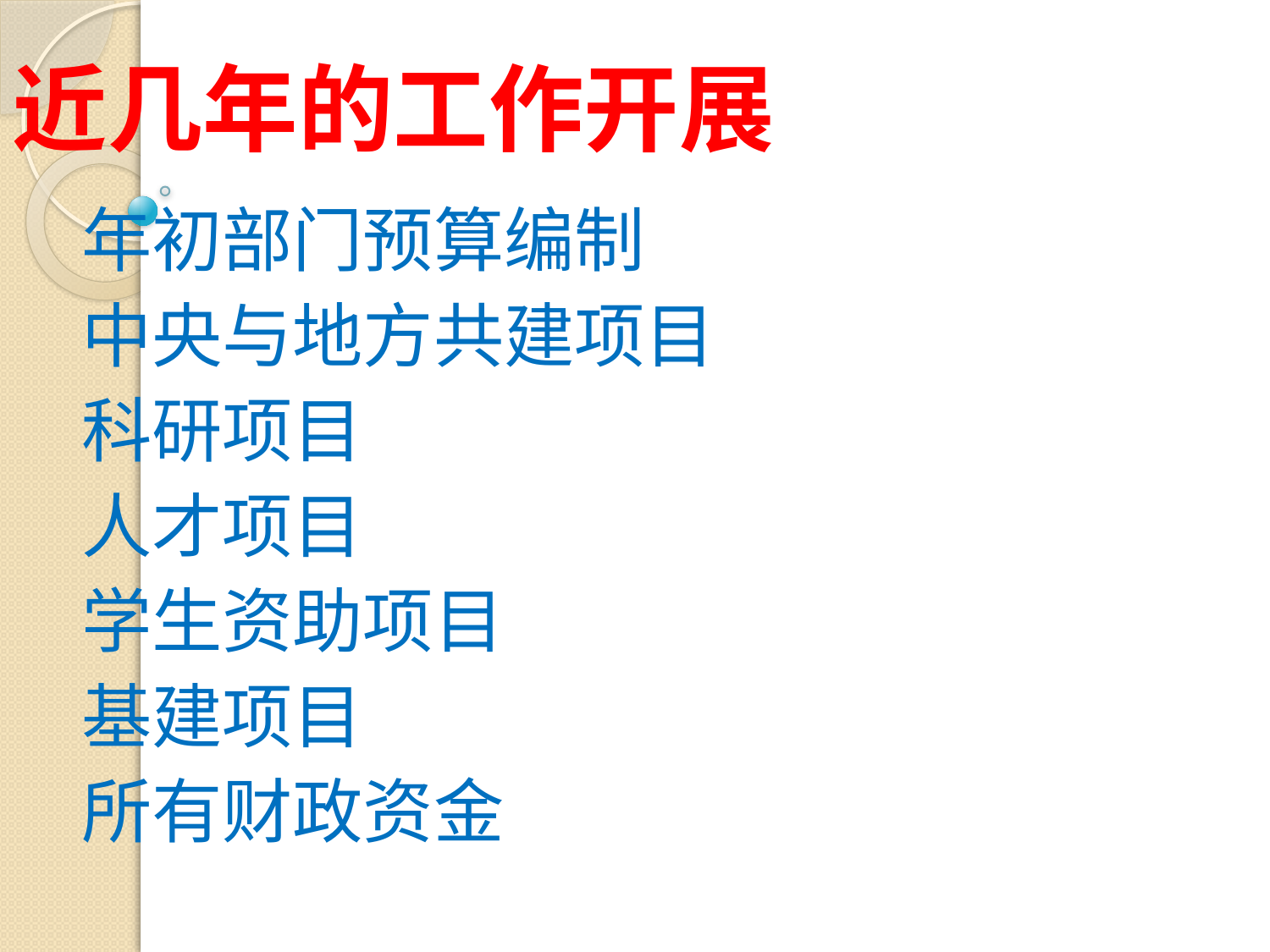

# 近几年的工作开展
年初部门预算编制
中央与地方共建项目
科研项目
人才项目
学生资助项目
基建项目
所有财政资金